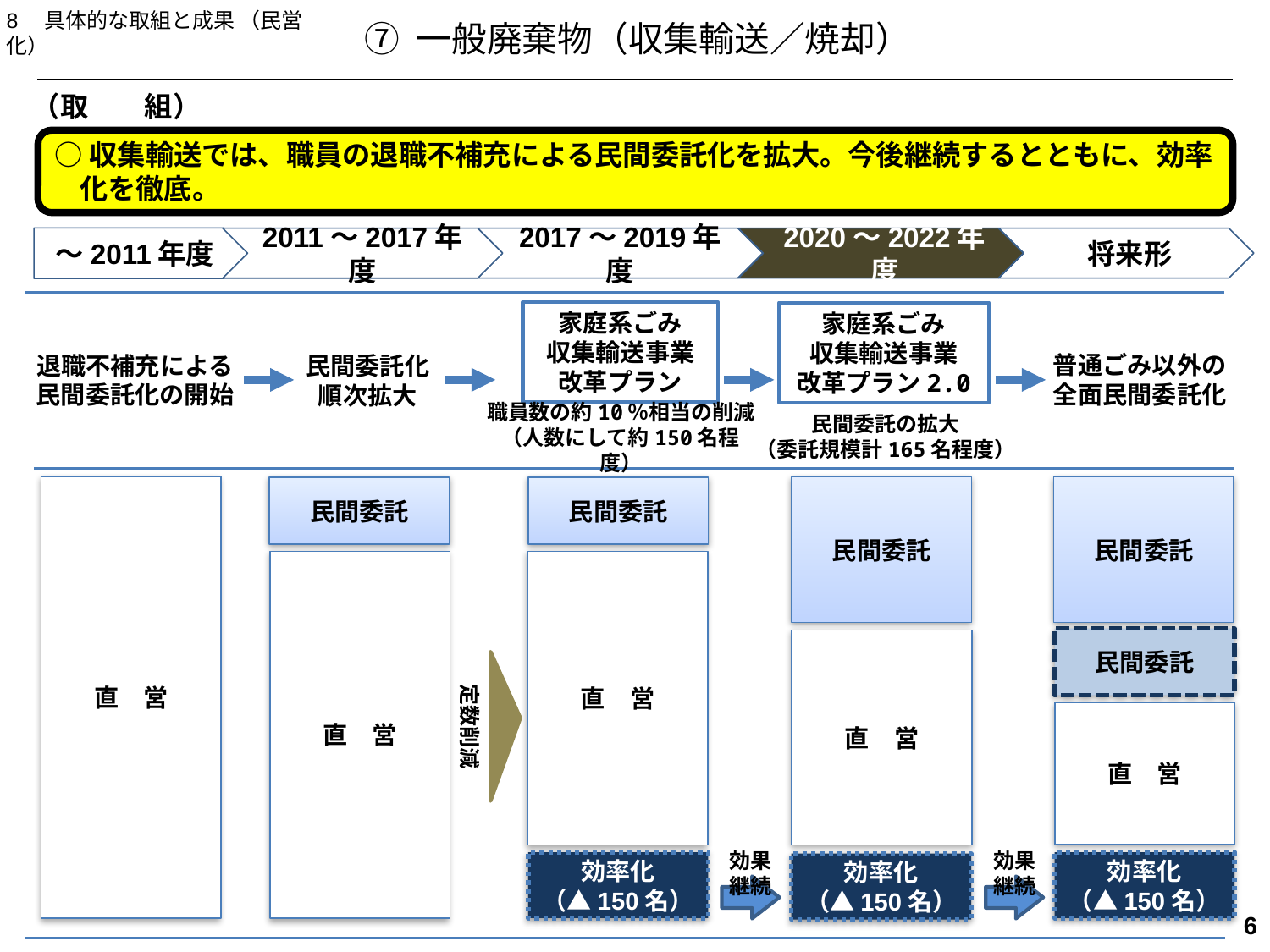

8　具体的な取組と成果 （民営化）
⑦ 一般廃棄物（収集輸送／焼却）
（取　　組）
○収集輸送では、職員の退職不補充による民間委託化を拡大。今後継続するとともに、効率化を徹底。
～2011年度
将来形
2020～2022年度
2011～2017年度
2017～2019年度
家庭系ごみ
収集輸送事業
改革プラン
家庭系ごみ
収集輸送事業
改革プラン2.0
普通ごみ以外の
全面民間委託化
退職不補充による民間委託化の開始
民間委託化
順次拡大
民間委託の拡大
（委託規模計165名程度）
職員数の約10％相当の削減（人数にして約150名程度）
直　営
民間委託
民間委託
直　営
民間委託
民間委託
直　営
民間委託
直　営
定数削減

直　営
効果
継続
効果
継続
効率化
（▲150名）
効率化
（▲150名）
効率化
（▲150名）

6